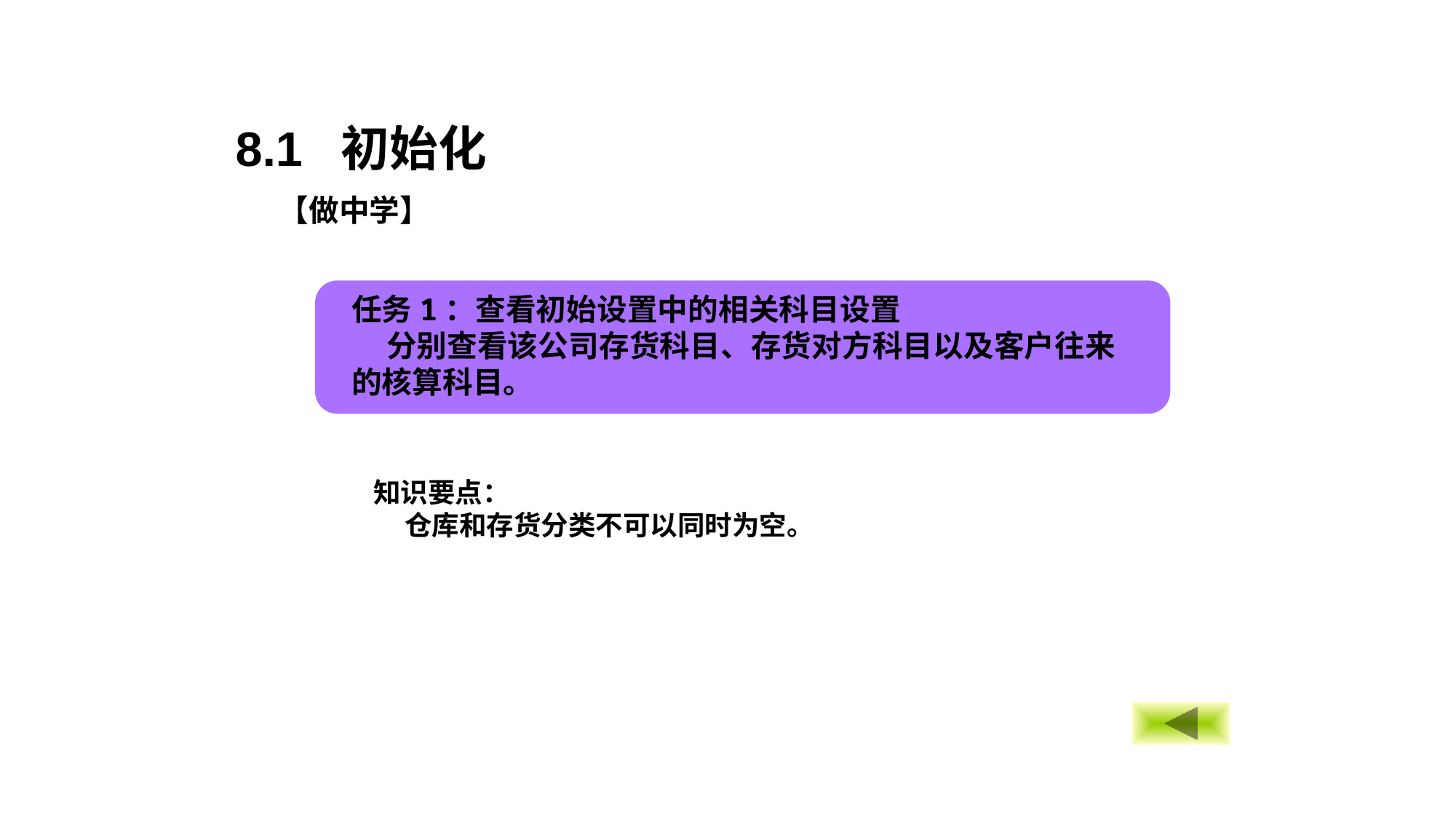

8.1  初始化
【做中学】

任务1：查看初始设置中的相关科目设置
    分别查看该公司存货科目、存货对方科目以及客户往来的核算科目。
知识要点：
    仓库和存货分类不可以同时为空。